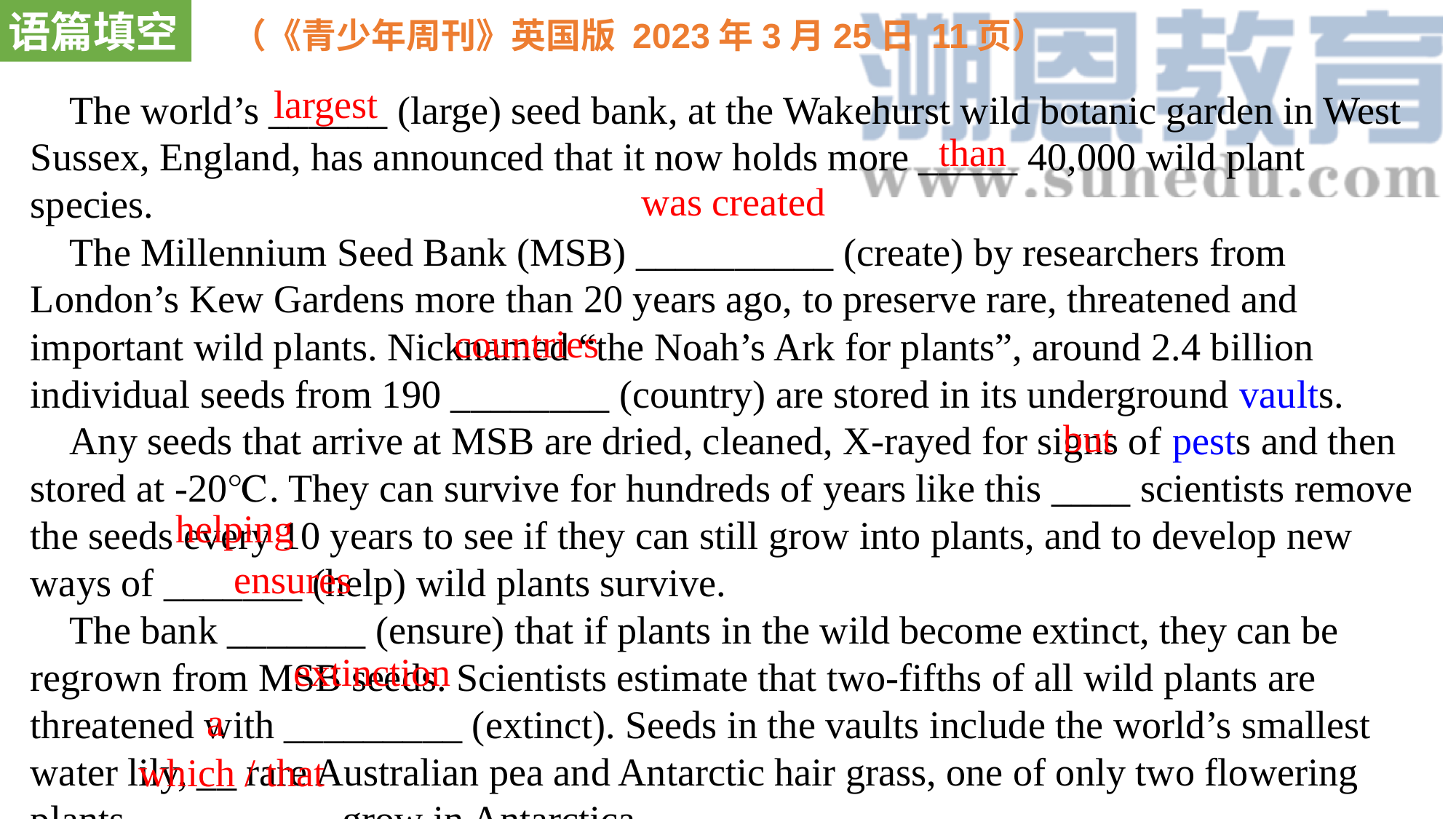

语篇填空
（《青少年周刊》英国版 2023年3月25日 11页）
largest
    The world’s ______ (large) seed bank, at the Wakehurst wild botanic garden in West Sussex, England, has announced that it now holds more _____ 40,000 wild plant species.
    The Millennium Seed Bank (MSB) __________ (create) by researchers from London’s Kew Gardens more than 20 years ago, to preserve rare, threatened and important wild plants. Nicknamed “the Noah’s Ark for plants”, around 2.4 billion individual seeds from 190 ________ (country) are stored in its underground vaults.
    Any seeds that arrive at MSB are dried, cleaned, X-rayed for signs of pests and then stored at -20℃. They can survive for hundreds of years like this ____ scientists remove the seeds every 10 years to see if they can still grow into plants, and to develop new ways of _______ (help) wild plants survive.
    The bank _______ (ensure) that if plants in the wild become extinct, they can be regrown from MSB seeds. Scientists estimate that two-fifths of all wild plants are threatened with _________ (extinct). Seeds in the vaults include the world’s smallest water lily, __ rare Australian pea and Antarctic hair grass, one of only two flowering plants __________ grow in Antarctica.
than
was created
countries
but
helping
ensures
extinction
a
which / that